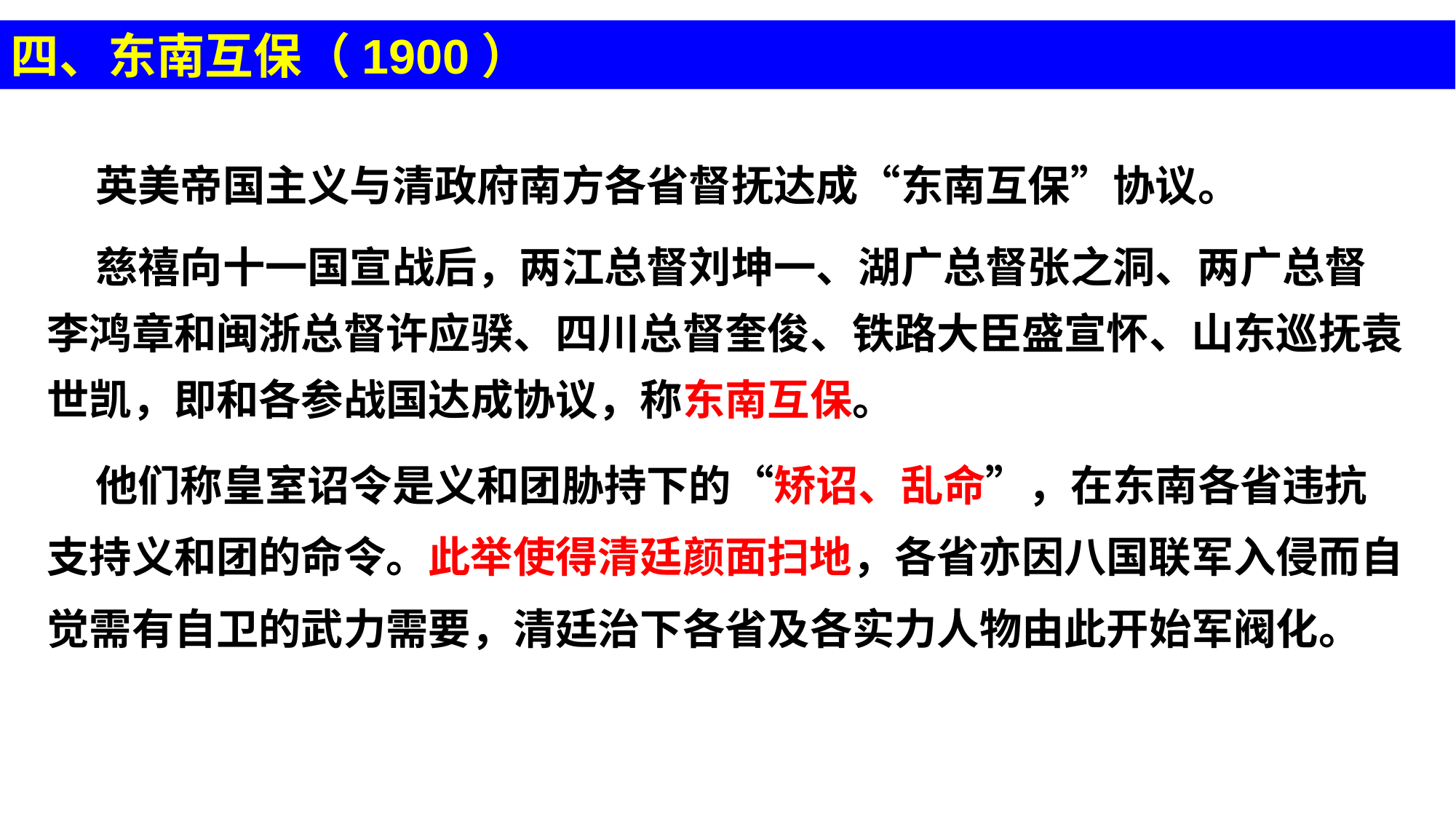

四、东南互保（1900）
    英美帝国主义与清政府南方各省督抚达成“东南互保”协议。
    慈禧向十一国宣战后，两江总督刘坤一、湖广总督张之洞、两广总督李鸿章和闽浙总督许应骙、四川总督奎俊、铁路大臣盛宣怀、山东巡抚袁世凯，即和各参战国达成协议，称东南互保。
    他们称皇室诏令是义和团胁持下的“矫诏、乱命”，在东南各省违抗支持义和团的命令。此举使得清廷颜面扫地，各省亦因八国联军入侵而自觉需有自卫的武力需要，清廷治下各省及各实力人物由此开始军阀化。